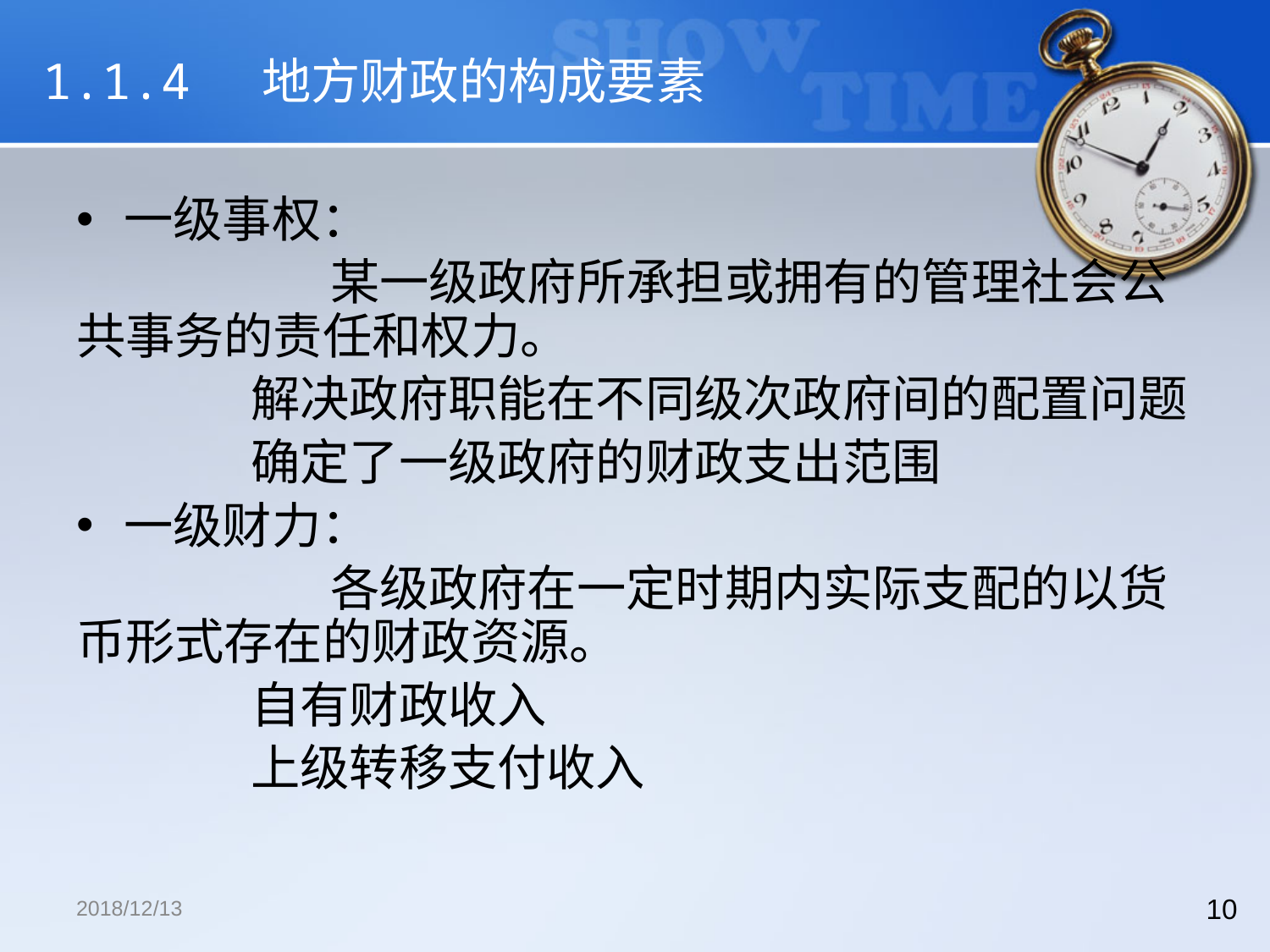

# 1.1.4  地方财政的构成要素
一级事权：
		某一级政府所承担或拥有的管理社会公共事务的责任和权力。
		解决政府职能在不同级次政府间的配置问题
		确定了一级政府的财政支出范围
一级财力：
		各级政府在一定时期内实际支配的以货币形式存在的财政资源。
		自有财政收入
		上级转移支付收入
2018/12/13
10